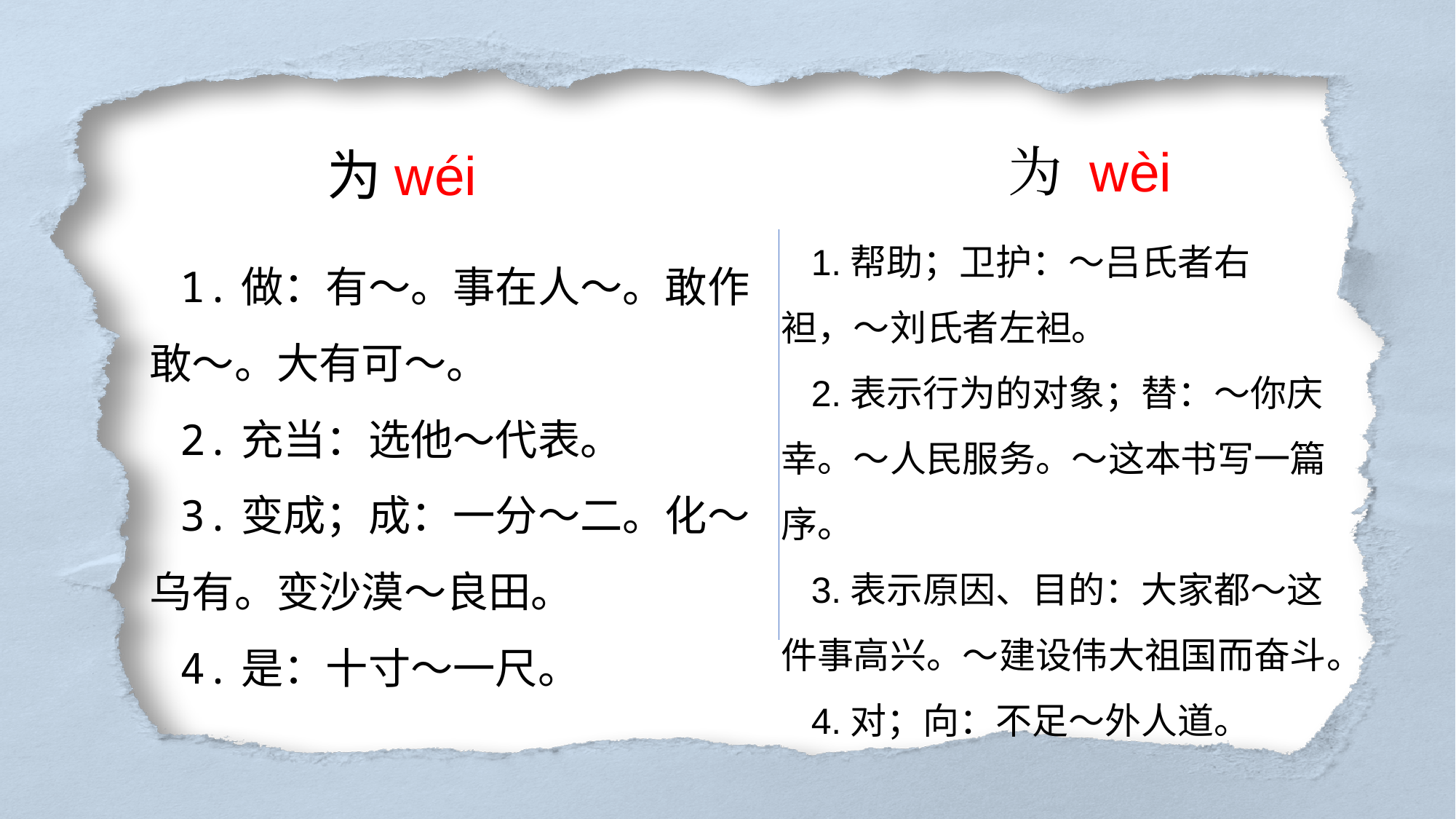

为 wèi

为wéi

1.帮助；卫护：～吕氏者右袒，～刘氏者左袒。
2.表示行为的对象；替：～你庆幸。～人民服务。～这本书写一篇序。
3.表示原因、目的：大家都～这件事高兴。～建设伟大祖国而奋斗。
4.对；向：不足～外人道。
1.做：有～。事在人～。敢作敢～。大有可～。
2.充当：选他～代表。
3.变成；成：一分～二。化～乌有。变沙漠～良田。
4.是：十寸～一尺。